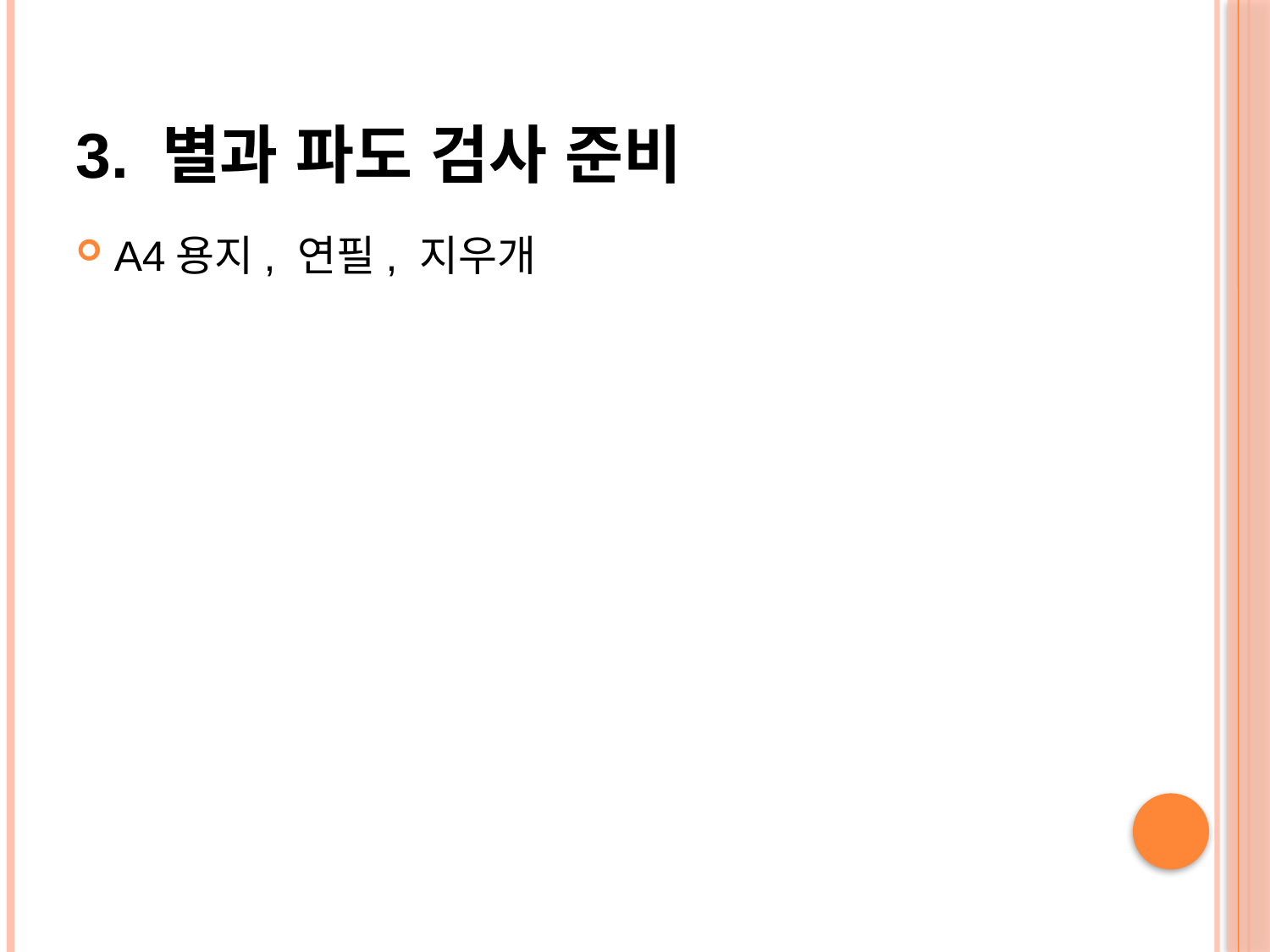

# 3. 별과 파도 검사 준비
A4용지, 연필, 지우개